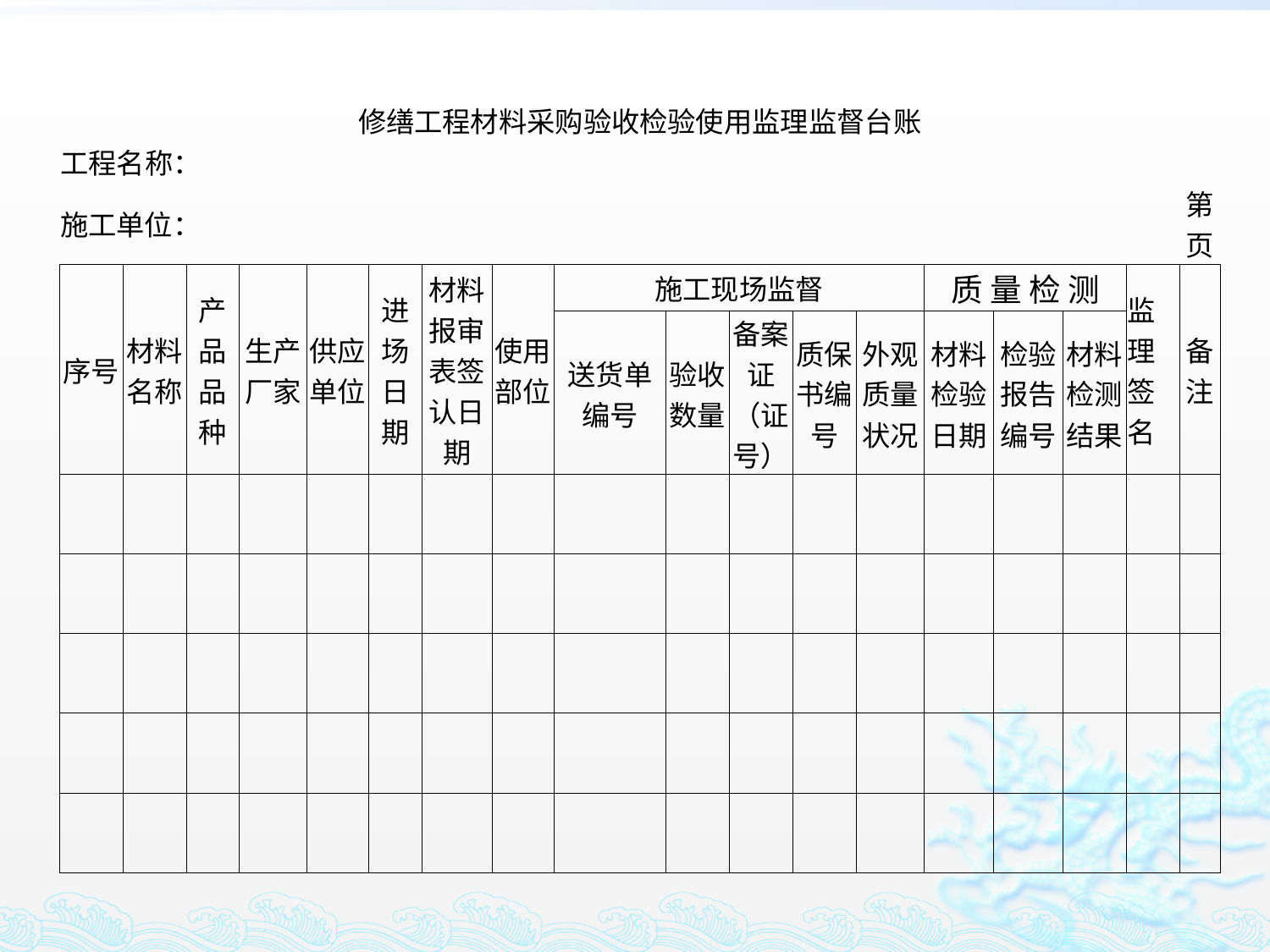

| 修缮工程材料采购验收检验使用监理监督台账 |  |  |  |  |  |  |  |  |  |  |  |  |  |  |  |  |  |
| --- | --- | --- | --- | --- | --- | --- | --- | --- | --- | --- | --- | --- | --- | --- | --- | --- | --- |
| 工程名称： |  |  |  |  |  |  |  |  |  |  |  |  |  |  |  |  |  |
| 施工单位： |  |  |  |  |  |  |  |  |  |  |  |  |  |  |  |  | 第 页 |
| 序号 | 材料名称 | 产品品种 | 生产厂家 | 供应单位 | 进场日期 | 材料报审表签认日期 | 使用部位 | 施工现场监督 |  |  |  |  | 质 量 检 测 |  |  | 监理 签名 | 备注 |
|  |  |  |  |  |  |  |  | 送货单编号 | 验收 数量 | 备案证 （证号） | 质保书编号 | 外观质量状况 | 材料检验日期 | 检验报告编号 | 材料检测结果 |  |  |
|  |  |  |  |  |  |  |  |  |  |  |  |  |  |  |  |  |  |
|  |  |  |  |  |  |  |  |  |  |  |  |  |  |  |  |  |  |
|  |  |  |  |  |  |  |  |  |  |  |  |  |  |  |  |  |  |
|  |  |  |  |  |  |  |  |  |  |  |  |  |  |  |  |  |  |
|  |  |  |  |  |  |  |  |  |  |  |  |  |  |  |  |  |  |